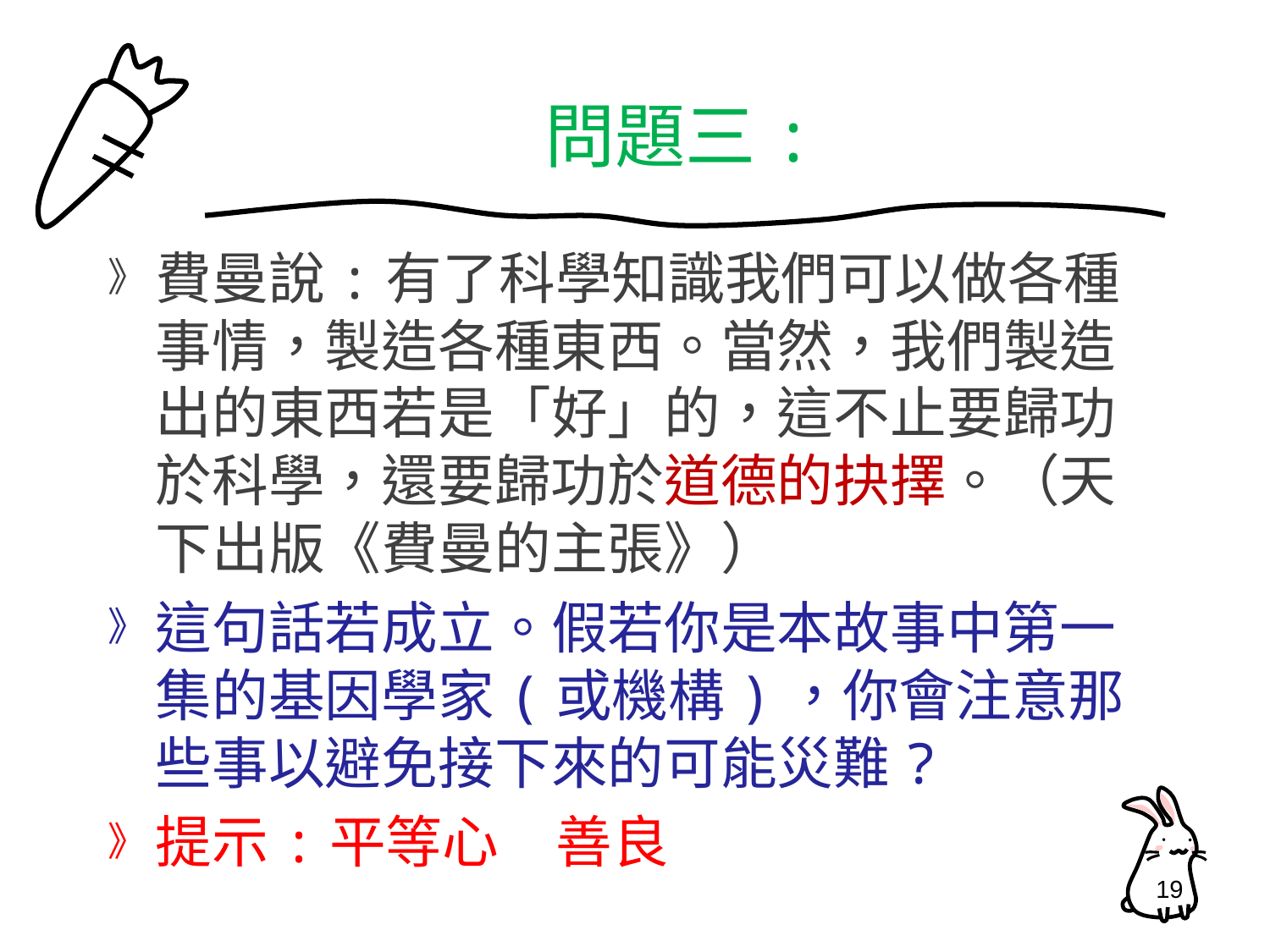

# 問題三:
費曼說:有了科學知識我們可以做各種事情，製造各種東西。當然，我們製造出的東西若是「好」的，這不止要歸功於科學，還要歸功於道德的抉擇。（天下出版《費曼的主張》）
這句話若成立。假若你是本故事中第一集的基因學家(或機構)，你會注意那些事以避免接下來的可能災難?
提示:平等心  善良

19